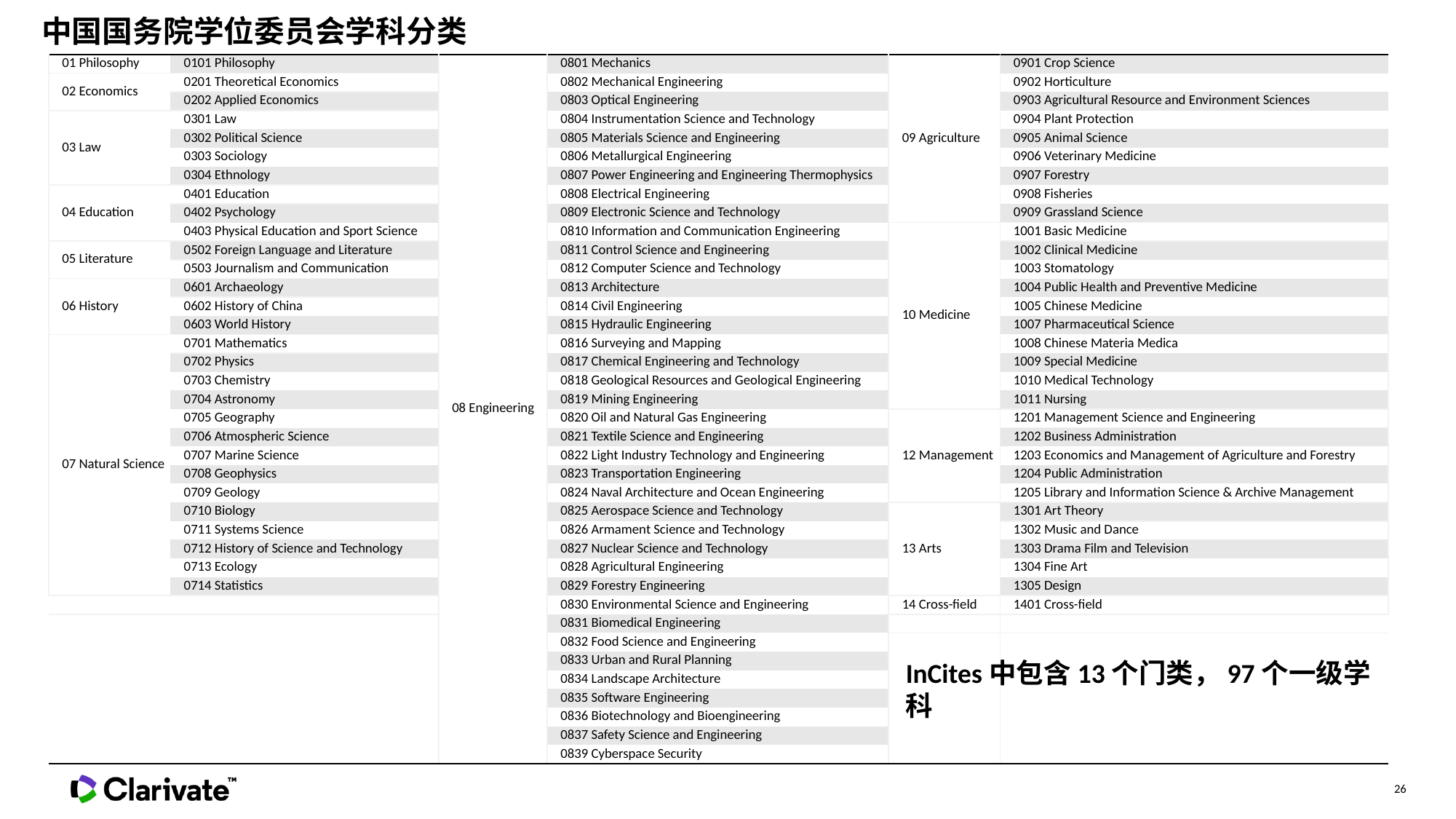

中国国务院学位委员会学科分类
| 01 Philosophy | 0101 Philosophy | 08 Engineering | 0801 Mechanics | 09 Agriculture | 0901 Crop Science |
| --- | --- | --- | --- | --- | --- |
| 02 Economics | 0201 Theoretical Economics |  | 0802 Mechanical Engineering |  | 0902 Horticulture |
|  | 0202 Applied Economics |  | 0803 Optical Engineering |  | 0903 Agricultural Resource and Environment Sciences |
| 03 Law | 0301 Law |  | 0804 Instrumentation Science and Technology |  | 0904 Plant Protection |
|  | 0302 Political Science |  | 0805 Materials Science and Engineering |  | 0905 Animal Science |
|  | 0303 Sociology |  | 0806 Metallurgical Engineering |  | 0906 Veterinary Medicine |
|  | 0304 Ethnology |  | 0807 Power Engineering and Engineering Thermophysics |  | 0907 Forestry |
| 04 Education | 0401 Education |  | 0808 Electrical Engineering |  | 0908 Fisheries |
|  | 0402 Psychology |  | 0809 Electronic Science and Technology |  | 0909 Grassland Science |
|  | 0403 Physical Education and Sport Science |  | 0810 Information and Communication Engineering | 10 Medicine | 1001 Basic Medicine |
| 05 Literature | 0502 Foreign Language and Literature |  | 0811 Control Science and Engineering |  | 1002 Clinical Medicine |
|  | 0503 Journalism and Communication |  | 0812 Computer Science and Technology |  | 1003 Stomatology |
| 06 History | 0601 Archaeology |  | 0813 Architecture |  | 1004 Public Health and Preventive Medicine |
|  | 0602 History of China |  | 0814 Civil Engineering |  | 1005 Chinese Medicine |
|  | 0603 World History |  | 0815 Hydraulic Engineering |  | 1007 Pharmaceutical Science |
| 07 Natural Science | 0701 Mathematics |  | 0816 Surveying and Mapping |  | 1008 Chinese Materia Medica |
|  | 0702 Physics |  | 0817 Chemical Engineering and Technology |  | 1009 Special Medicine |
|  | 0703 Chemistry |  | 0818 Geological Resources and Geological Engineering |  | 1010 Medical Technology |
|  | 0704 Astronomy |  | 0819 Mining Engineering |  | 1011 Nursing |
|  | 0705 Geography |  | 0820 Oil and Natural Gas Engineering | 12 Management | 1201 Management Science and Engineering |
|  | 0706 Atmospheric Science |  | 0821 Textile Science and Engineering |  | 1202 Business Administration |
|  | 0707 Marine Science |  | 0822 Light Industry Technology and Engineering |  | 1203 Economics and Management of Agriculture and Forestry |
|  | 0708 Geophysics |  | 0823 Transportation Engineering |  | 1204 Public Administration |
|  | 0709 Geology |  | 0824 Naval Architecture and Ocean Engineering |  | 1205 Library and Information Science & Archive Management |
|  | 0710 Biology |  | 0825 Aerospace Science and Technology | 13 Arts | 1301 Art Theory |
|  | 0711 Systems Science |  | 0826 Armament Science and Technology |  | 1302 Music and Dance |
|  | 0712 History of Science and Technology |  | 0827 Nuclear Science and Technology |  | 1303 Drama Film and Television |
|  | 0713 Ecology |  | 0828 Agricultural Engineering |  | 1304 Fine Art |
|  | 0714 Statistics |  | 0829 Forestry Engineering |  | 1305 Design |
|  |  |  | 0830 Environmental Science and Engineering | 14 Cross-field | 1401 Cross-field |
|  |  |  | 0831 Biomedical Engineering |  |  |
|  |  |  | 0832 Food Science and Engineering |  |  |
|  |  |  | 0833 Urban and Rural Planning |  |  |
|  |  |  | 0834 Landscape Architecture |  |  |
|  |  |  | 0835 Software Engineering |  |  |
|  |  |  | 0836 Biotechnology and Bioengineering |  |  |
|  |  |  | 0837 Safety Science and Engineering |  |  |
|  |  |  | 0839 Cyberspace Security |  |  |
InCites中包含13个门类，97个一级学科
26